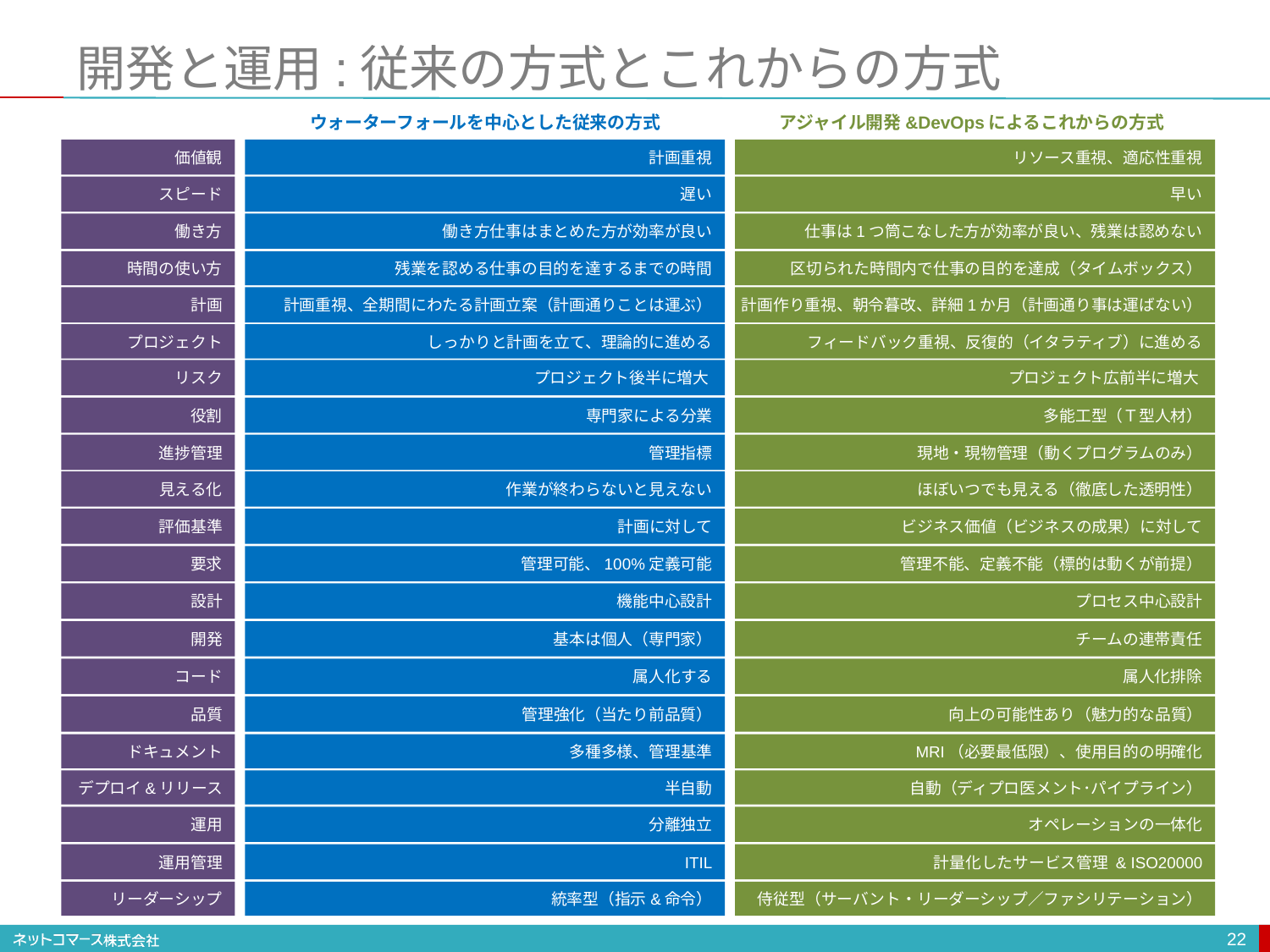

# 開発と運用:従来の方式とこれからの方式
アジャイル開発&DevOpsによるこれからの方式
ウォーターフォールを中心とした従来の方式
価値観
計画重視
リソース重視、適応性重視
スピード
遅い
早い
働き方
働き方仕事はまとめた方が効率が良い
仕事は1つ筒こなした方が効率が良い、残業は認めない
時間の使い方
残業を認める仕事の目的を達するまでの時間
区切られた時間内で仕事の目的を達成（タイムボックス）
計画
計画重視、全期間にわたる計画立案（計画通りことは運ぶ）
計画作り重視、朝令暮改、詳細1か月（計画通り事は運ばない）
プロジェクト
しっかりと計画を立て、理論的に進める
フィードバック重視、反復的（イタラティブ）に進める
リスク
プロジェクト後半に増大
プロジェクト広前半に増大
役割
専門家による分業
多能工型（Ｔ型人材）
進捗管理
管理指標
現地・現物管理（動くプログラムのみ）
見える化
作業が終わらないと見えない
ほぼいつでも見える（徹底した透明性）
評価基準
計画に対して
ビジネス価値（ビジネスの成果）に対して
要求
管理可能、100%定義可能
管理不能、定義不能（標的は動くが前提）
設計
機能中心設計
プロセス中心設計
開発
基本は個人（専門家）
チームの連帯責任
コード
属人化する
属人化排除
品質
管理強化（当たり前品質）
向上の可能性あり（魅力的な品質）
ドキュメント
多種多様、管理基準
MRI（必要最低限）、使用目的の明確化
デプロイ&リリース
半自動
自動（ディプロ医メント･パイプライン）
運用
分離独立
オペレーションの一体化
運用管理
ITIL
計量化したサービス管理 & ISO20000
リーダーシップ
統率型（指示&命令）
侍従型（サーバント・リーダーシップ／ファシリテーション）
22